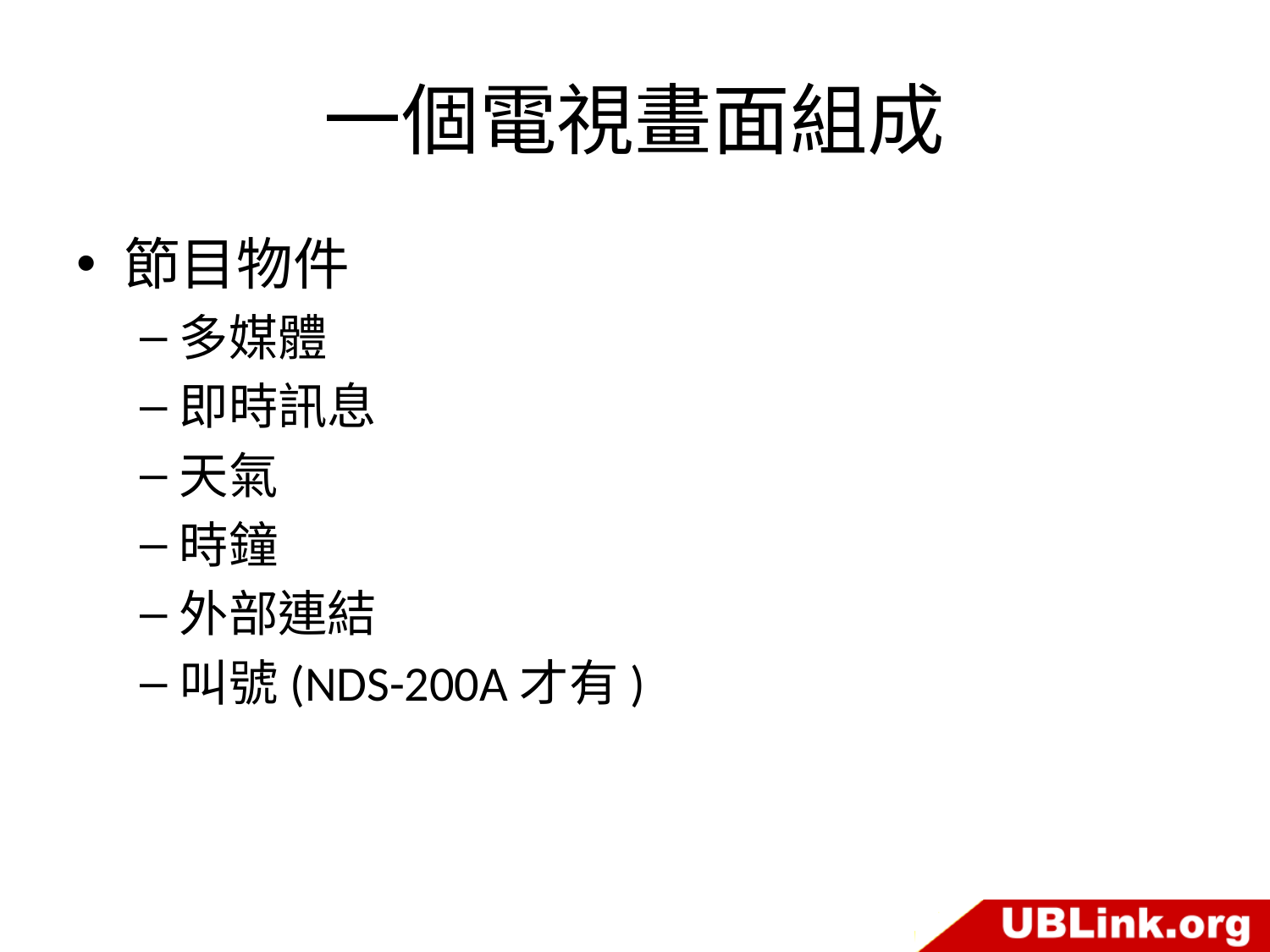

# 一個電視畫面組成
節目物件
多媒體
即時訊息
天氣
時鐘
外部連結
叫號(NDS-200A才有)